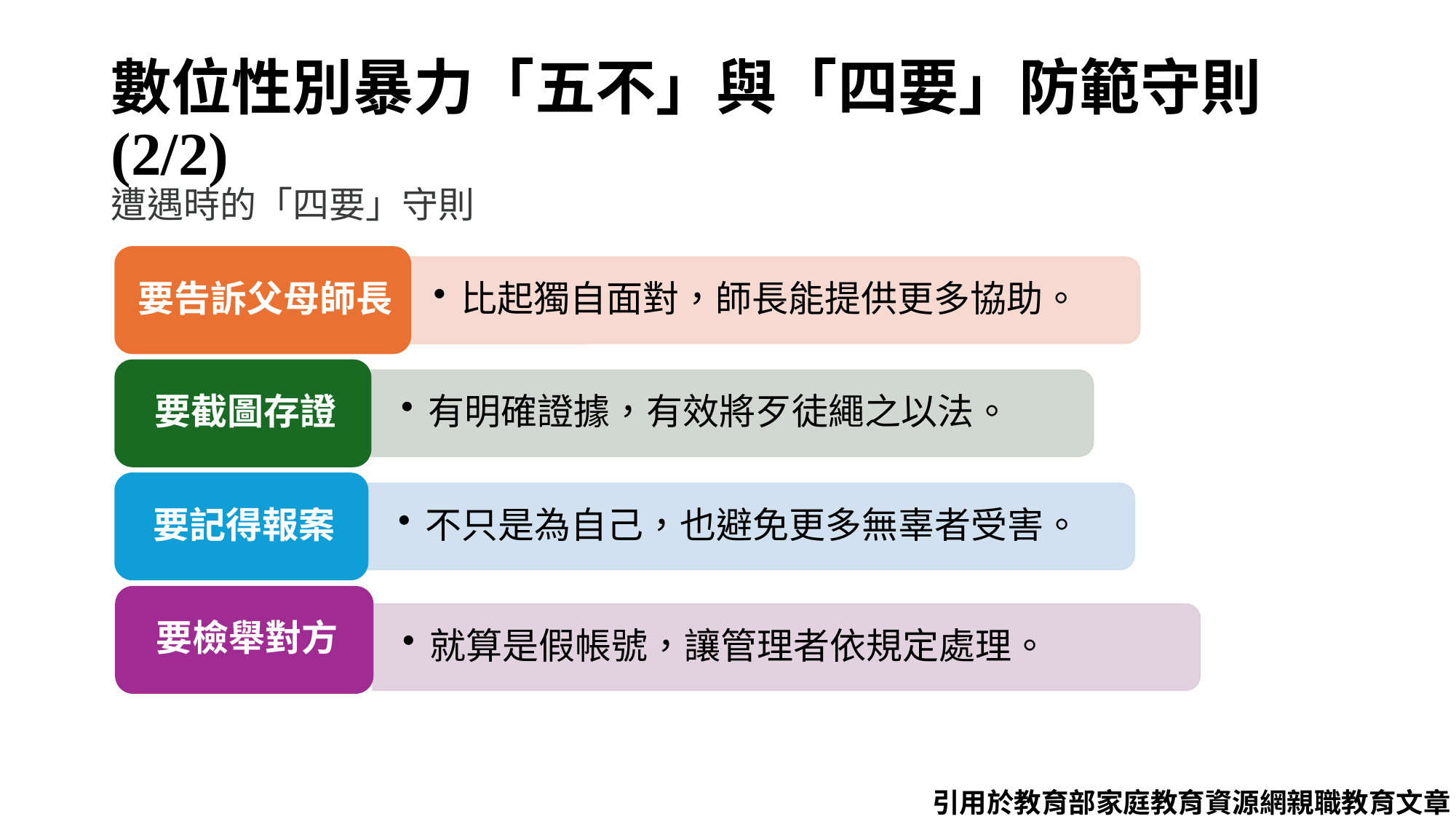

# 數位性別暴力「五不」與「四要」防範守則(2/2)
遭遇時的「四要」守則
比起獨自面對，師長能提供更多協助。
要告訴父母師長
有明確證據，有效將歹徒繩之以法。
要截圖存證
不只是為自己，也避免更多無辜者受害。
要記得報案
就算是假帳號，讓管理者依規定處理。
要檢舉對方
引用於教育部家庭教育資源網親職教育文章